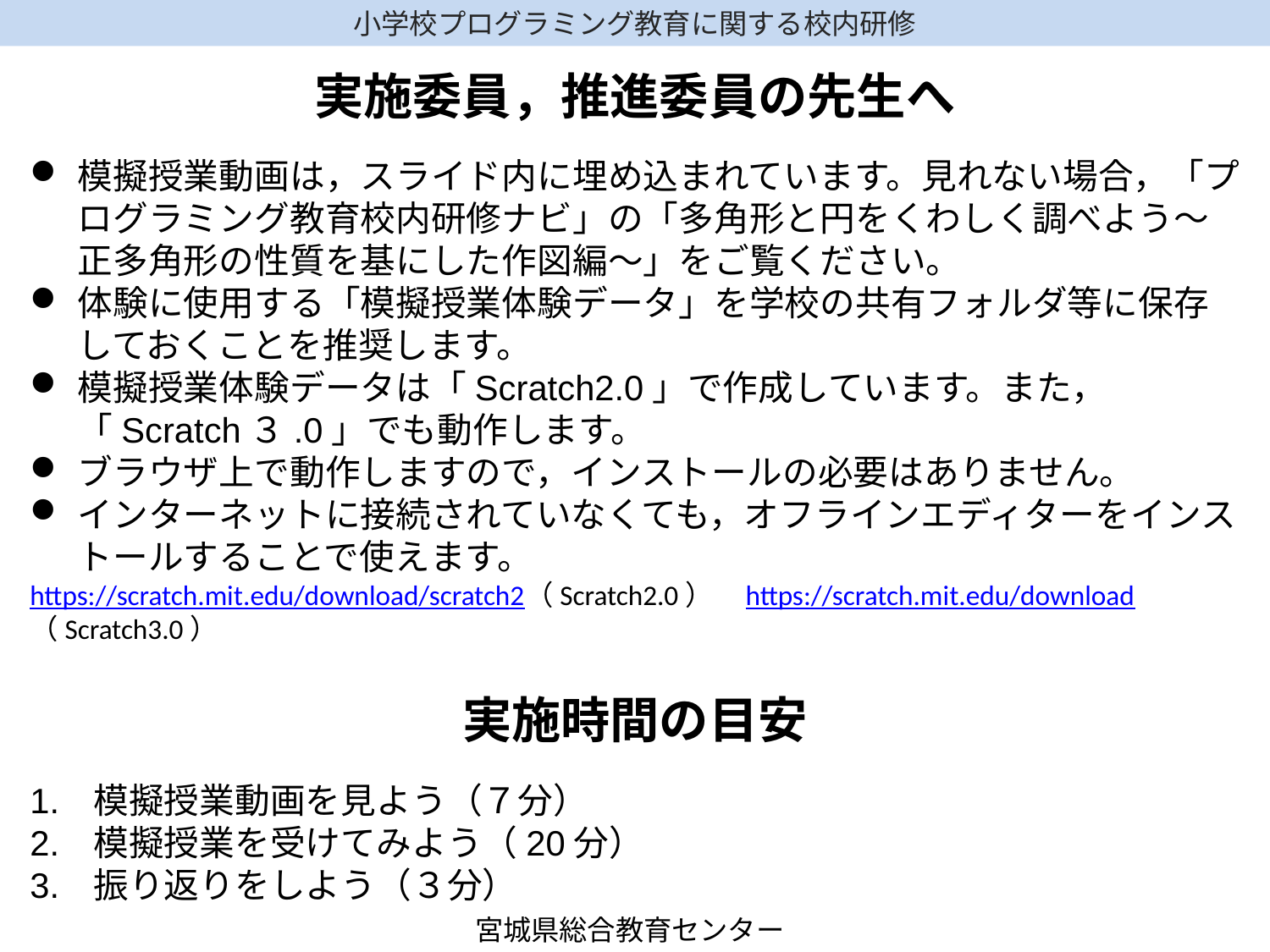

実施委員，推進委員の先生へ

模擬授業動画は，スライド内に埋め込まれています。見れない場合，「プログラミング教育校内研修ナビ」の「多角形と円をくわしく調べよう～正多角形の性質を基にした作図編～」をご覧ください。
体験に使用する「模擬授業体験データ」を学校の共有フォルダ等に保存しておくことを推奨します。
模擬授業体験データは「Scratch2.0」で作成しています。また，「Scratch３.0」でも動作します。
ブラウザ上で動作しますので，インストールの必要はありません。
インターネットに接続されていなくても，オフラインエディターをインストールすることで使えます。
https://scratch.mit.edu/download/scratch2（Scratch2.0）    https://scratch.mit.edu/download（Scratch3.0）

実施時間の目安

模擬授業動画を見よう（７分）
模擬授業を受けてみよう（20分）
振り返りをしよう（３分）